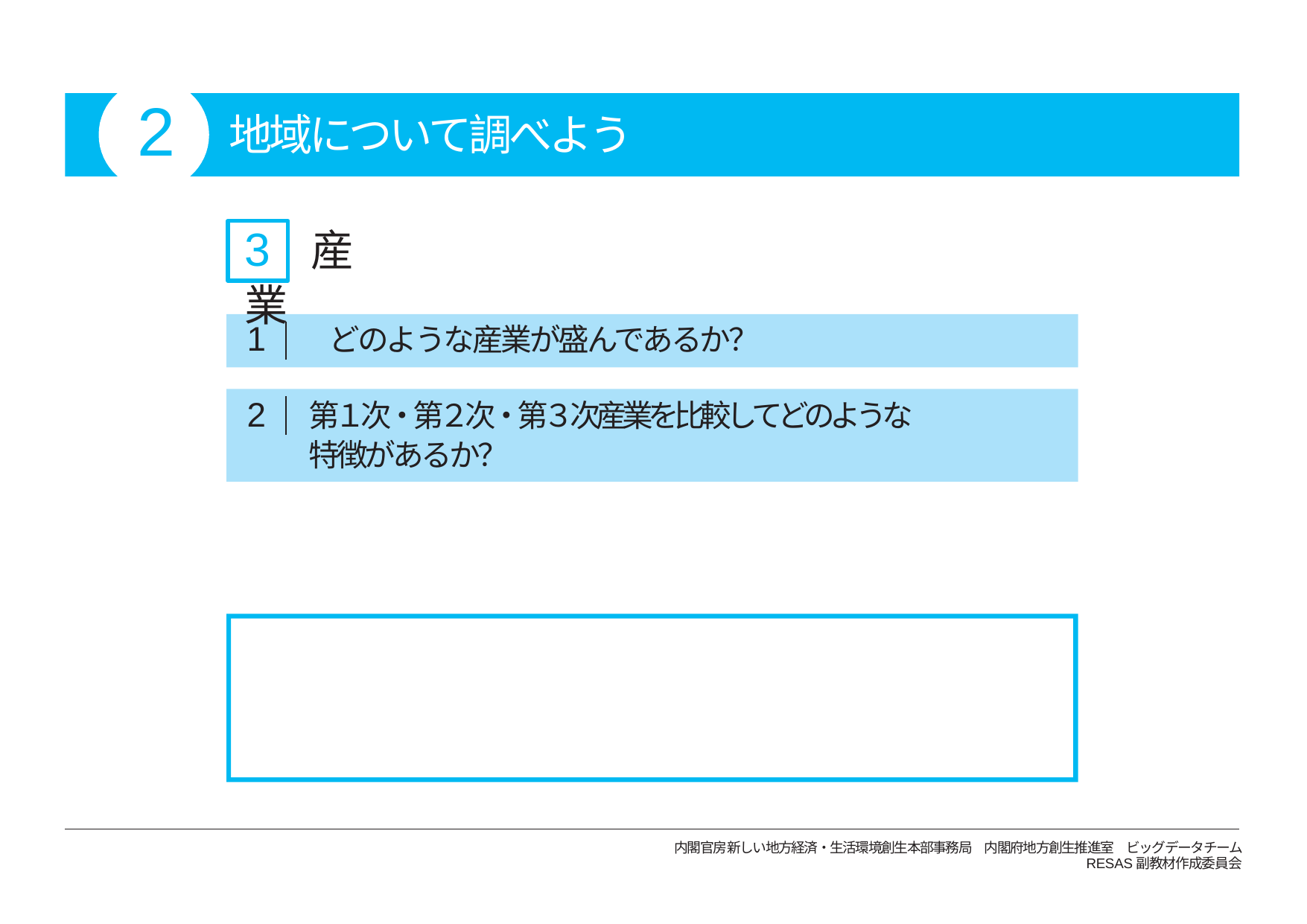

# 2

地域について調べよう

3	産業

1	どのような産業が盛んであるか？

2	第１次・第２次・第３次産業を比較してどのような特徴があるか？

内閣官房新しい地方経済・生活環境創生本部事務局　内閣府地方創生推進室　ビッグデータチーム
RESAS副教材作成委員会